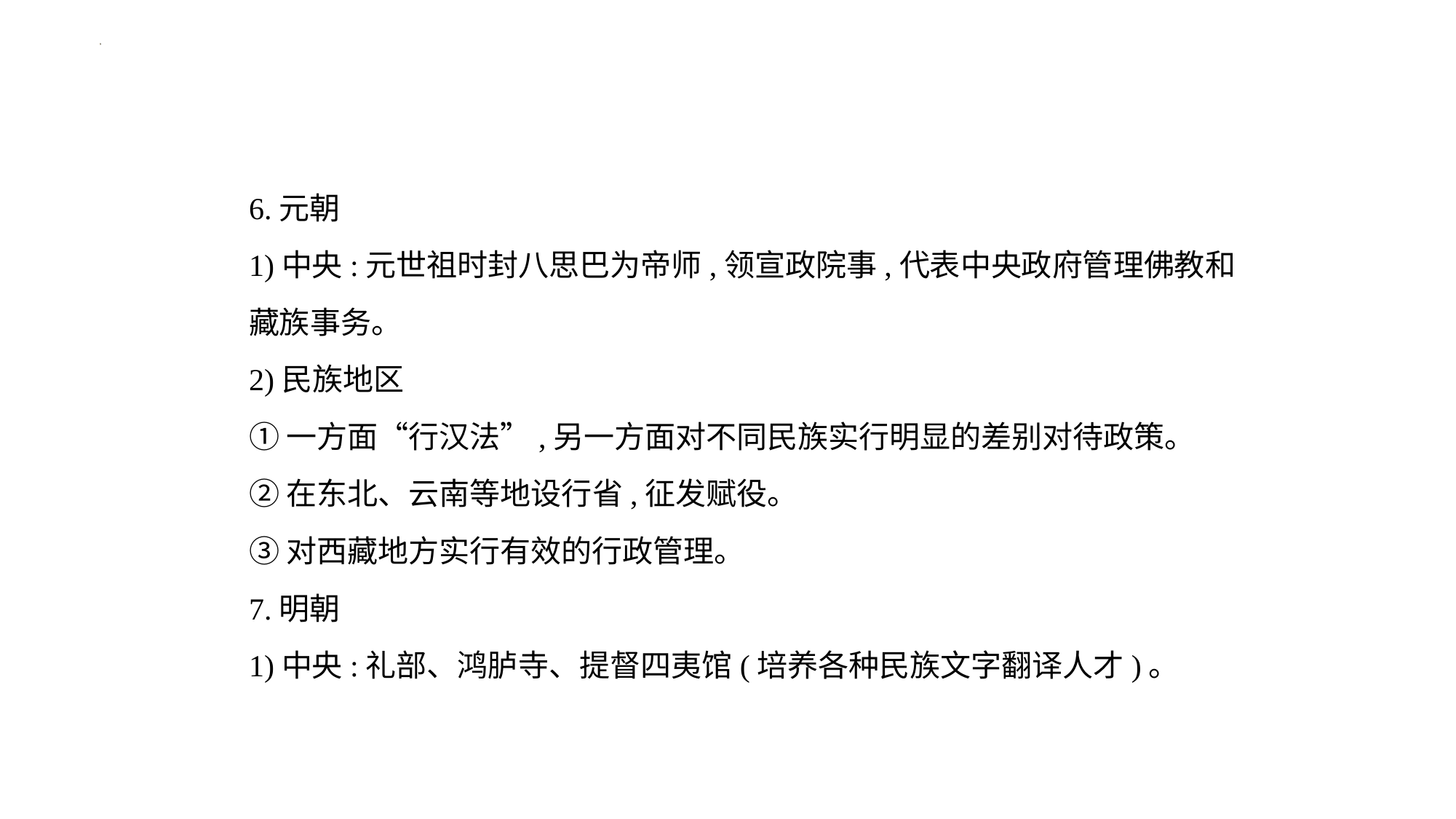

6.元朝
1)中央:元世祖时封八思巴为帝师,领宣政院事,代表中央政府管理佛教和
藏族事务。
2)民族地区
①一方面“行汉法”,另一方面对不同民族实行明显的差别对待政策。
②在东北、云南等地设行省,征发赋役。
③对西藏地方实行有效的行政管理。
7.明朝
1)中央:礼部、鸿胪寺、提督四夷馆(培养各种民族文字翻译人才)。